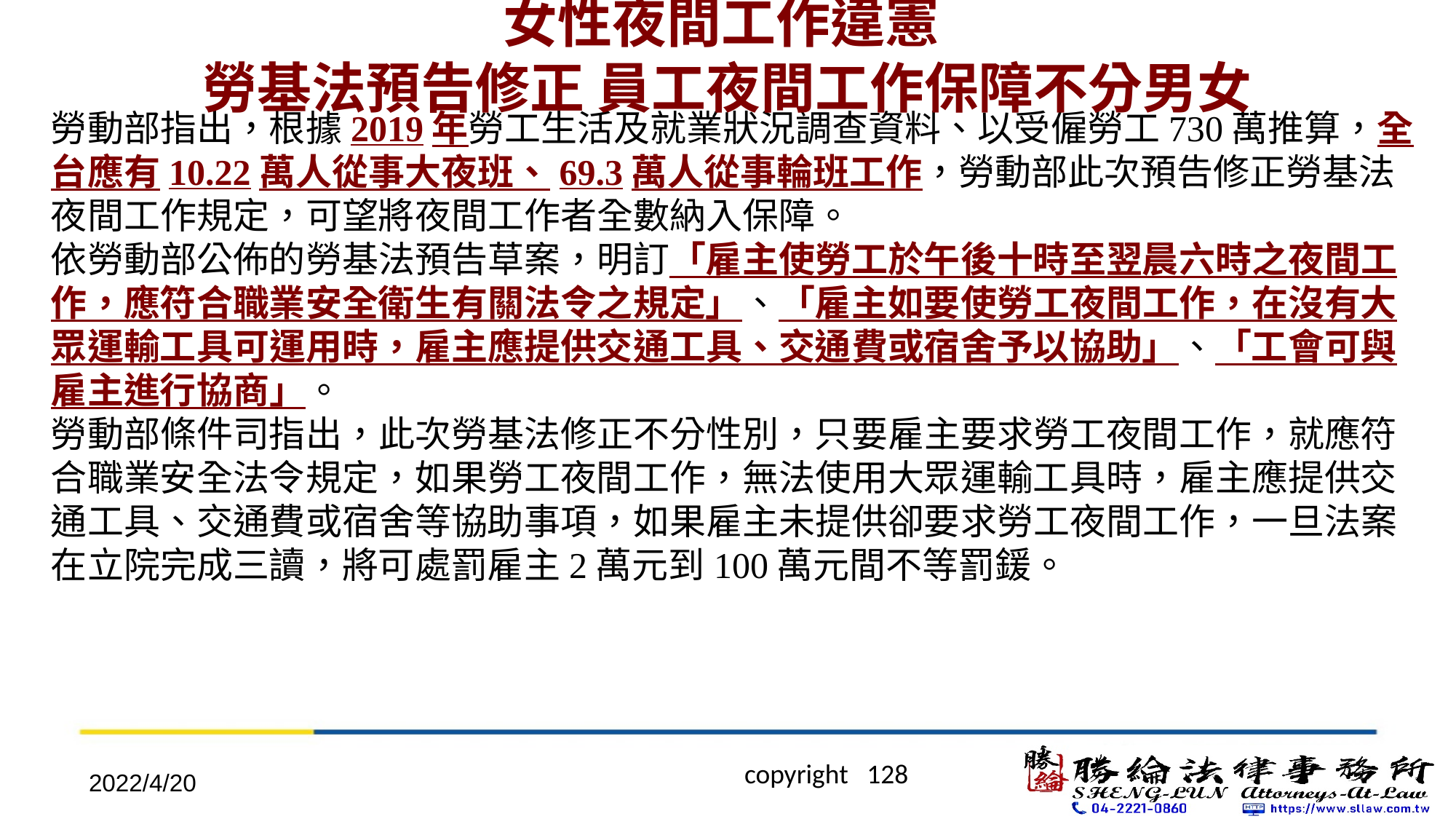

# 女性夜間工作違憲 勞基法預告修正 員工夜間工作保障不分男女
勞動部指出，根據2019年勞工生活及就業狀況調查資料、以受僱勞工730萬推算，全台應有10.22萬人從事大夜班、69.3萬人從事輪班工作，勞動部此次預告修正勞基法夜間工作規定，可望將夜間工作者全數納入保障。
依勞動部公佈的勞基法預告草案，明訂「雇主使勞工於午後十時至翌晨六時之夜間工作，應符合職業安全衛生有關法令之規定」、「雇主如要使勞工夜間工作，在沒有大眾運輸工具可運用時，雇主應提供交通工具、交通費或宿舍予以協助」、「工會可與雇主進行協商」。
勞動部條件司指出，此次勞基法修正不分性別，只要雇主要求勞工夜間工作，就應符合職業安全法令規定，如果勞工夜間工作，無法使用大眾運輸工具時，雇主應提供交通工具、交通費或宿舍等協助事項，如果雇主未提供卻要求勞工夜間工作，一旦法案在立院完成三讀，將可處罰雇主2萬元到100萬元間不等罰鍰。

2022/4/20
 copyright   128